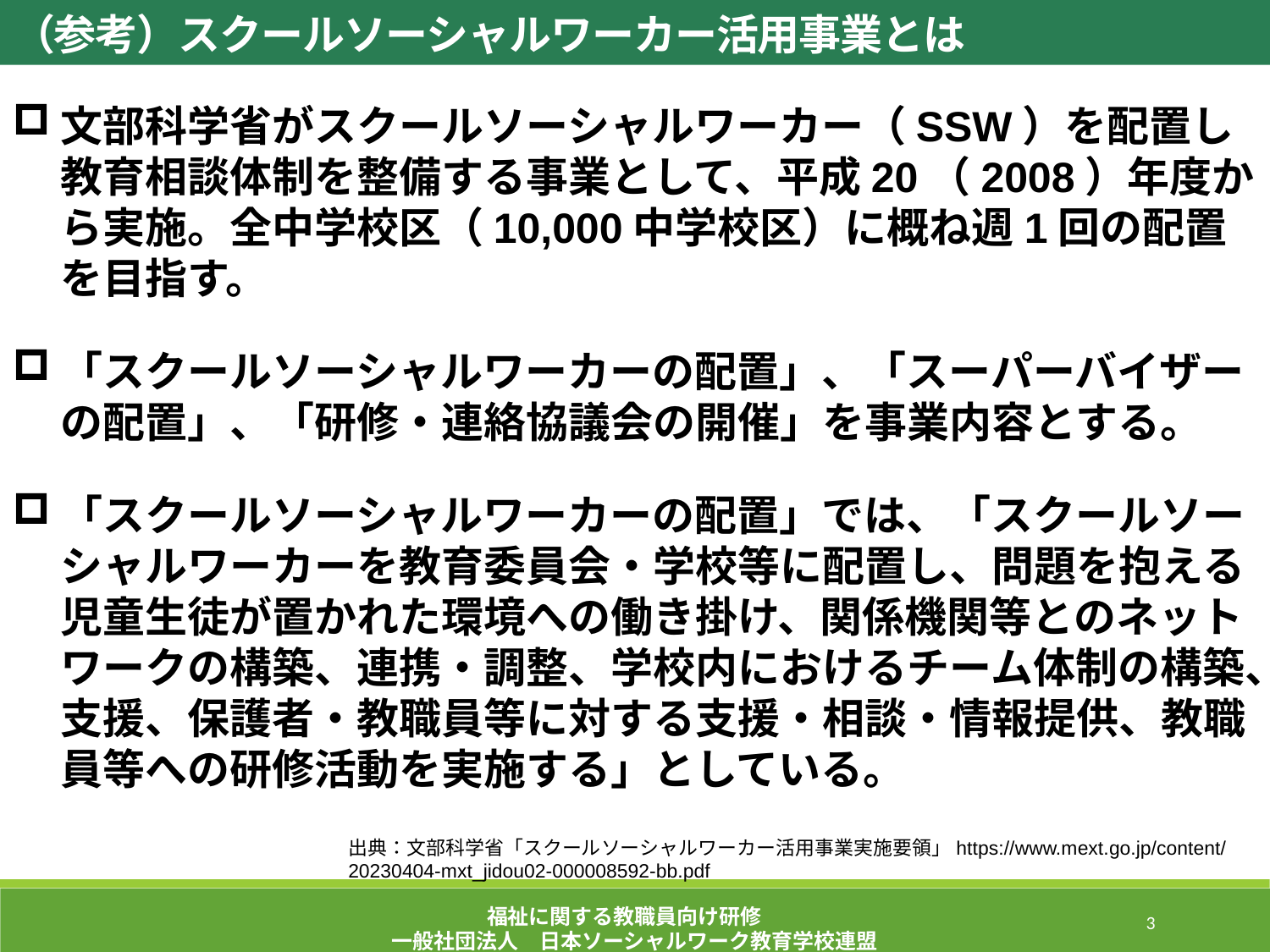

（参考）スクールソーシャルワーカー活用事業とは
文部科学省がスクールソーシャルワーカー（SSW）を配置し教育相談体制を整備する事業として、平成20（2008）年度から実施。全中学校区（10,000中学校区）に概ね週1回の配置を目指す。
「スクールソーシャルワーカーの配置」、「スーパーバイザーの配置」、「研修・連絡協議会の開催」を事業内容とする。
「スクールソーシャルワーカーの配置」では、「スクールソーシャルワーカーを教育委員会・学校等に配置し、問題を抱える児童生徒が置かれた環境への働き掛け、関係機関等とのネットワークの構築、連携・調整、学校内におけるチーム体制の構築、支援、保護者・教職員等に対する支援・相談・情報提供、教職員等への研修活動を実施する」としている。
出典：文部科学省「スクールソーシャルワーカー活用事業実施要領」https://www.mext.go.jp/content/20230404-mxt_jidou02-000008592-bb.pdf
福祉に関する教職員向け研修
一般社団法人　日本ソーシャルワーク教育学校連盟
3